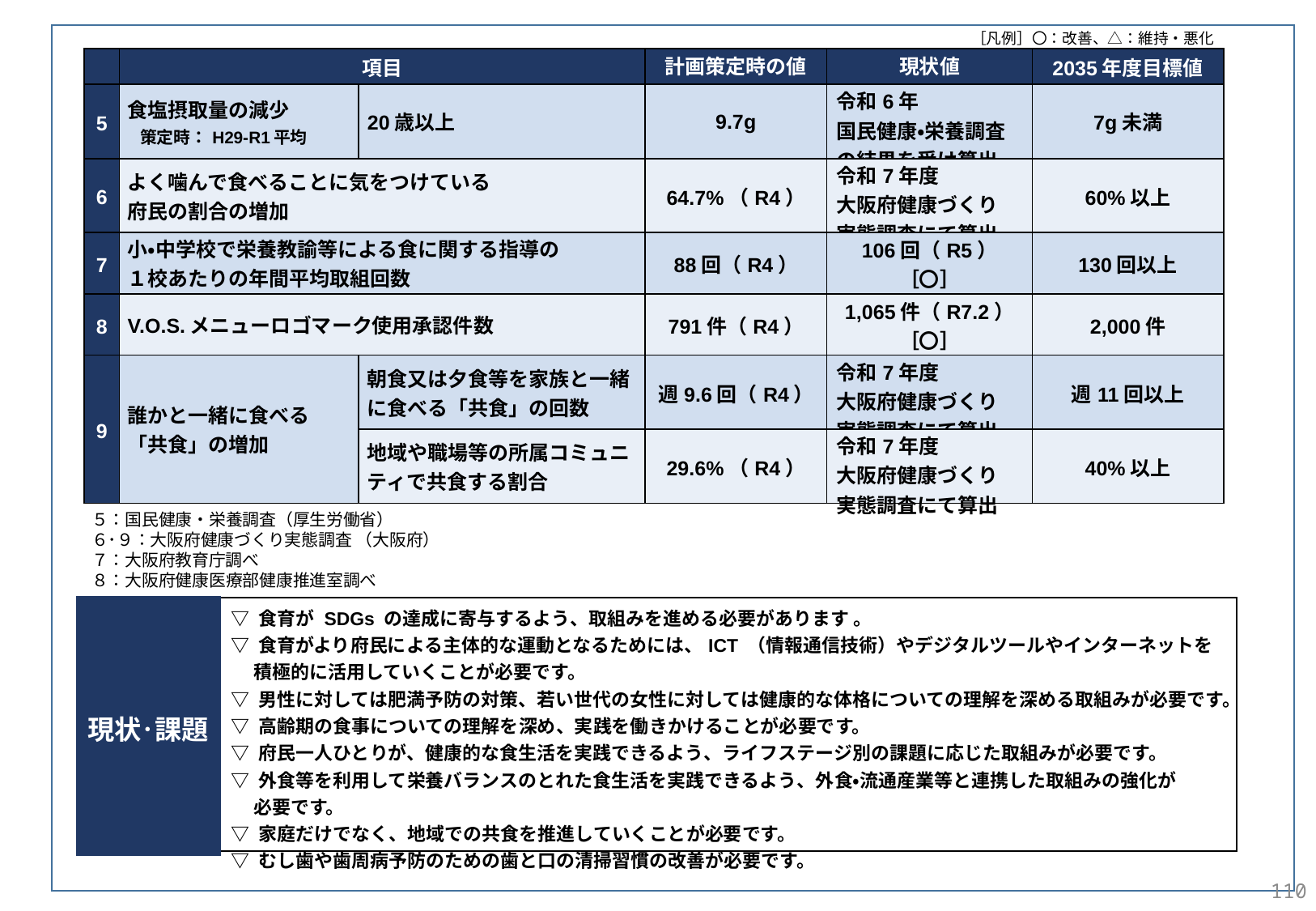

［凡例］〇：改善、△：維持・悪化

|  | 項目 |  | 計画策定時の値 | 現状値 | 2035年度目標値 |
| --- | --- | --- | --- | --- | --- |
| 5 | 食塩摂取量の減少 策定時：H29-R1平均 | 20歳以上 | 9.7g | 令和6年 国民健康・栄養調査 の結果を受け算出 | 7g未満 |
| 6 | よく噛んで食べることに気をつけている 府民の割合の増加 |  | 64.7%（R4） | 令和7年度 大阪府健康づくり 実態調査にて算出 | 60%以上 |
| 7 | 小・中学校で栄養教諭等による食に関する指導の １校あたりの年間平均取組回数 |  | 88回（R4） | 106回（R5）［〇］ | 130回以上 |
| 8 | V.O.S.メニューロゴマーク使用承認件数 |  | 791件（R4） | 1,065件（R7.2）［〇］ | 2,000件 |
| 9 | 誰かと一緒に食べる 「共食」の増加 | 朝食又は夕食等を家族と一緒に食べる「共食」の回数 | 週9.6回（R4） | 令和7年度 大阪府健康づくり 実態調査にて算出 | 週11回以上 |
|  |  | 地域や職場等の所属コミュニティで共食する割合 | 29.6%（R4） | 令和7年度 大阪府健康づくり 実態調査にて算出 | 40%以上 |
５：国民健康・栄養調査（厚生労働省）
６･９：大阪府健康づくり実態調査 （大阪府）
７：大阪府教育庁調べ
８：大阪府健康医療部健康推進室調べ
現状･課題
| ▽ 食育が SDGs の達成に寄与するよう、取組みを進める必要があります 。 ▽ 食育がより府民による主体的な運動となるためには、ICT （情報通信技術）やデジタルツールやインターネットを 　 積極的に活用していくことが必要です。 ▽ 男性に対しては肥満予防の対策、若い世代の女性に対しては健康的な体格についての理解を深める取組みが必要です。 ▽ 高齢期の食事についての理解を深め、実践を働きかけることが必要です。 ▽ 府民一人ひとりが、健康的な食生活を実践できるよう、ライフステージ別の課題に応じた取組みが必要です。 ▽ 外食等を利用して栄養バランスのとれた食生活を実践できるよう、外食・流通産業等と連携した取組みの強化が 　 必要です。 ▽ 家庭だけでなく、地域での共食を推進していくことが必要です。 ▽ むし歯や歯周病予防のための歯と口の清掃習慣の改善が必要です。 |
| --- |
110